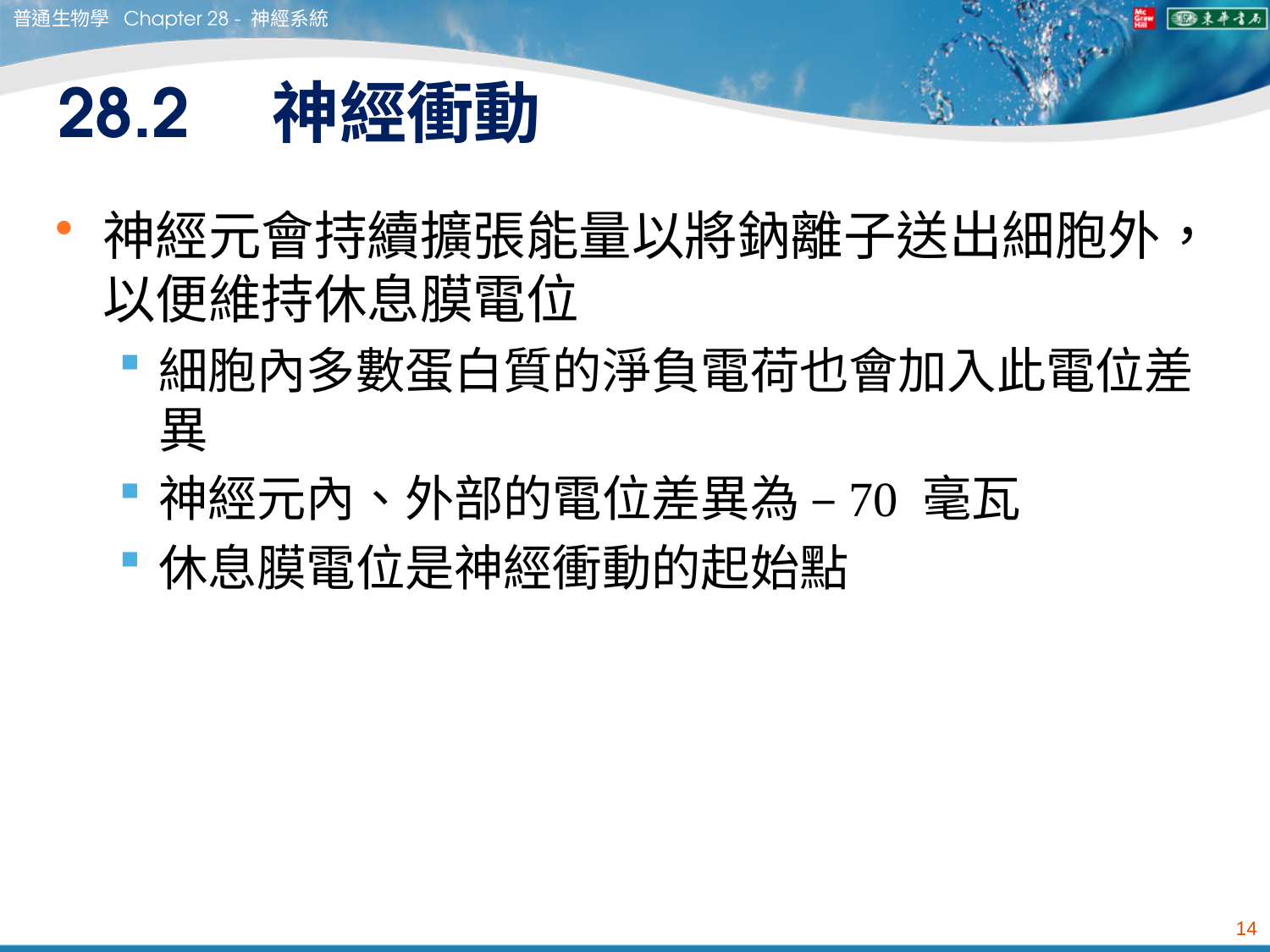

普通生物學  Chapter 28 - 神經系統
# 28.2　神經衝動
神經元會持續擴張能量以將鈉離子送出細胞外，以便維持休息膜電位
細胞內多數蛋白質的淨負電荷也會加入此電位差異
神經元內、外部的電位差異為 –70 毫瓦
休息膜電位是神經衝動的起始點
14